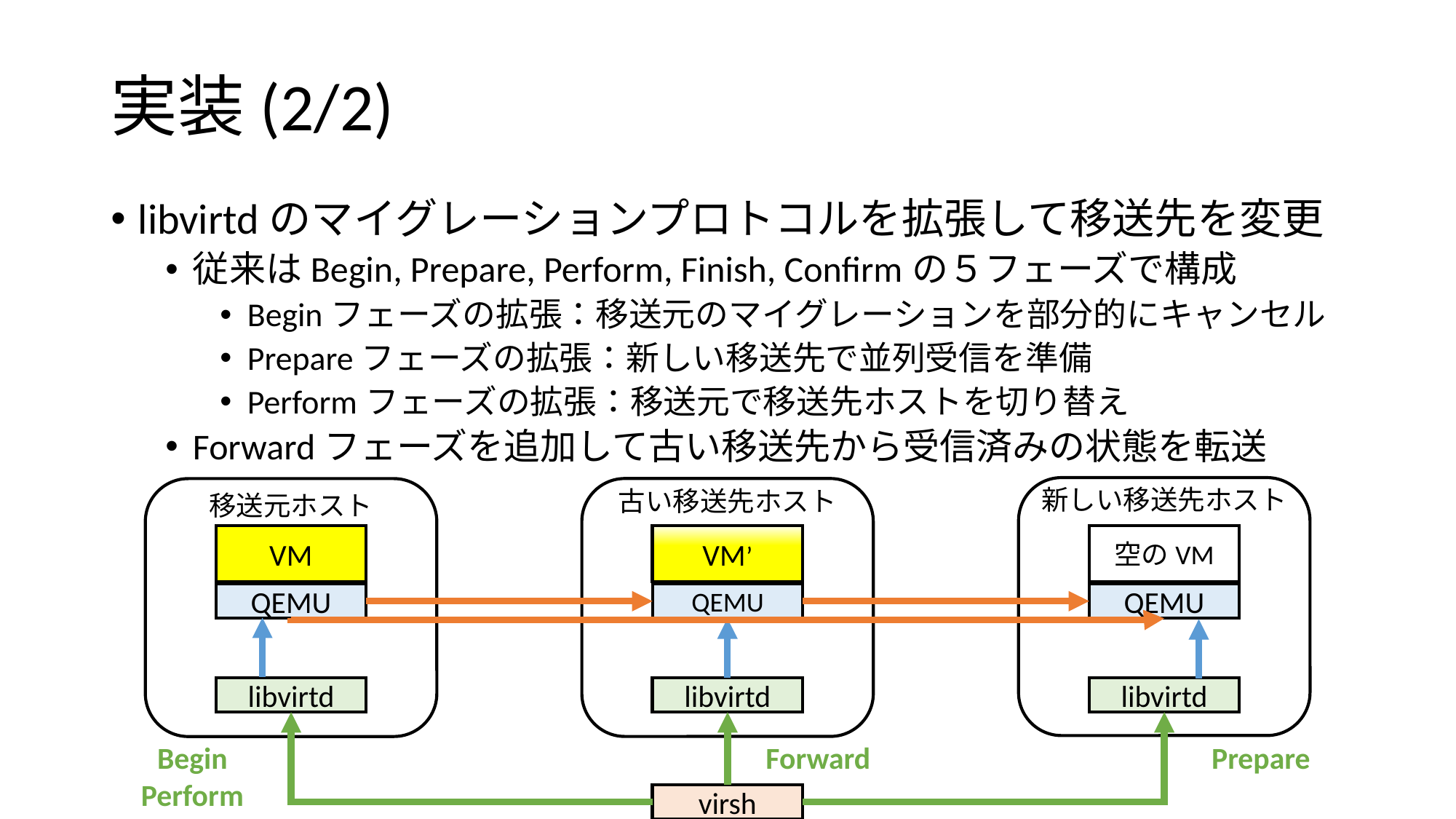

# 実装(2/2)
libvirtdのマイグレーションプロトコルを拡張して移送先を変更
従来はBegin, Prepare, Perform, Finish, Confirmの５フェーズで構成
Beginフェーズの拡張：移送元のマイグレーションを部分的にキャンセル
Prepareフェーズの拡張：新しい移送先で並列受信を準備
Performフェーズの拡張：移送元で移送先ホストを切り替え
Forwardフェーズを追加して古い移送先から受信済みの状態を転送

新しい移送先ホスト

古い移送先ホスト

移送元ホスト
VM
QEMU
VM’
QEMU
空のVM
QEMU
libvirtd
libvirtd
libvirtd
Begin
Forward
Prepare
Perform
virsh